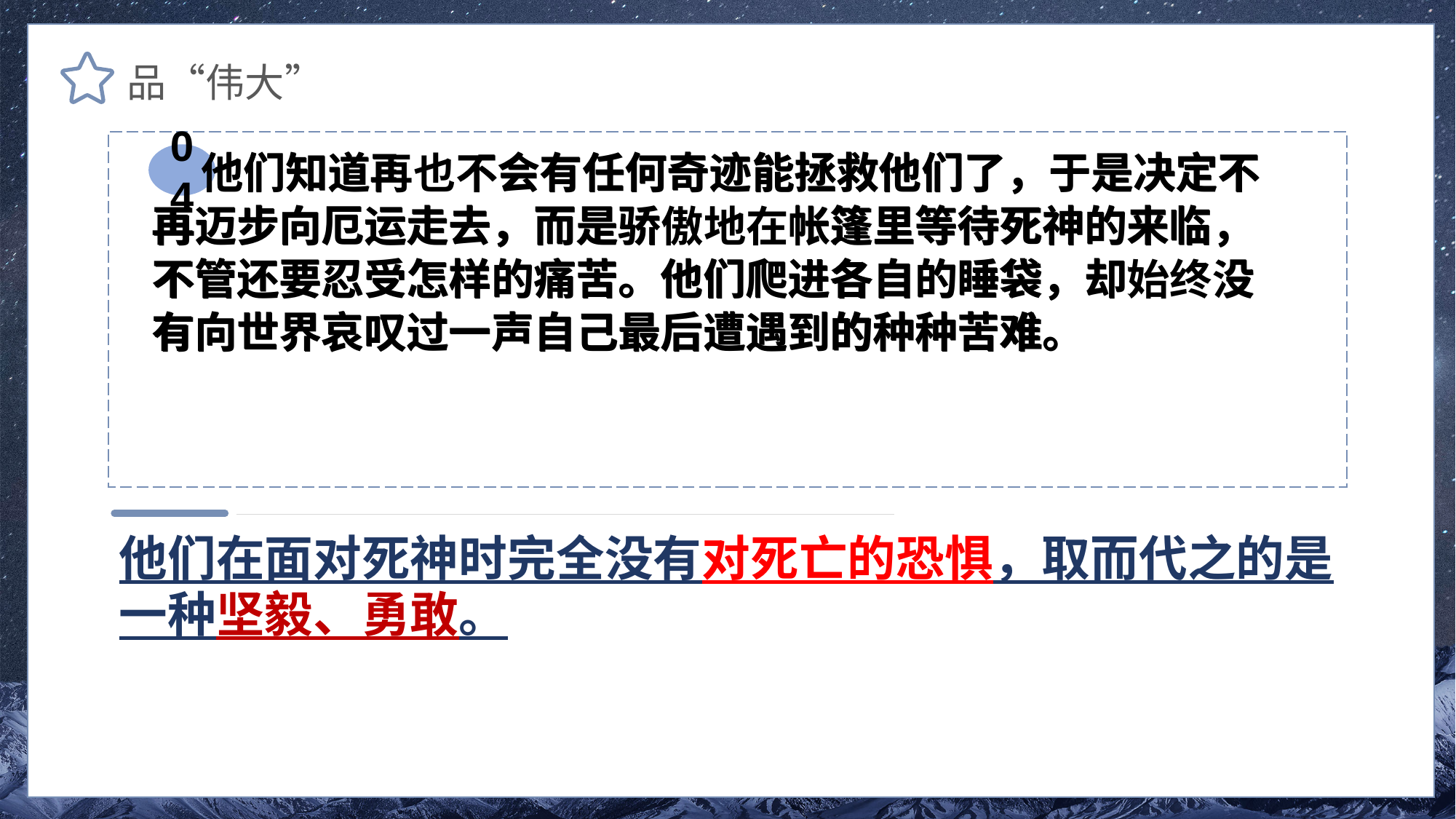

品“伟大”

    他们知道再也不会有任何奇迹能拯救他们了，于是决定不再迈步向厄运走去，而是骄傲地在帐篷里等待死神的来临，不管还要忍受怎样的痛苦。他们爬进各自的睡袋，却始终没有向世界哀叹过一声自己最后遭遇到的种种苦难。

    他们知道再也不会有任何奇迹能拯救他们了，于是决定不再迈步向厄运走去，而是骄傲地在帐篷里等待死神的来临，不管还要忍受怎样的痛苦。他们爬进各自的睡袋，却始终没有向世界哀叹过一声自己最后遭遇到的种种苦难。
04

他们在面对死神时完全没有对死亡的恐惧，取而代之的是一种坚毅、勇敢。